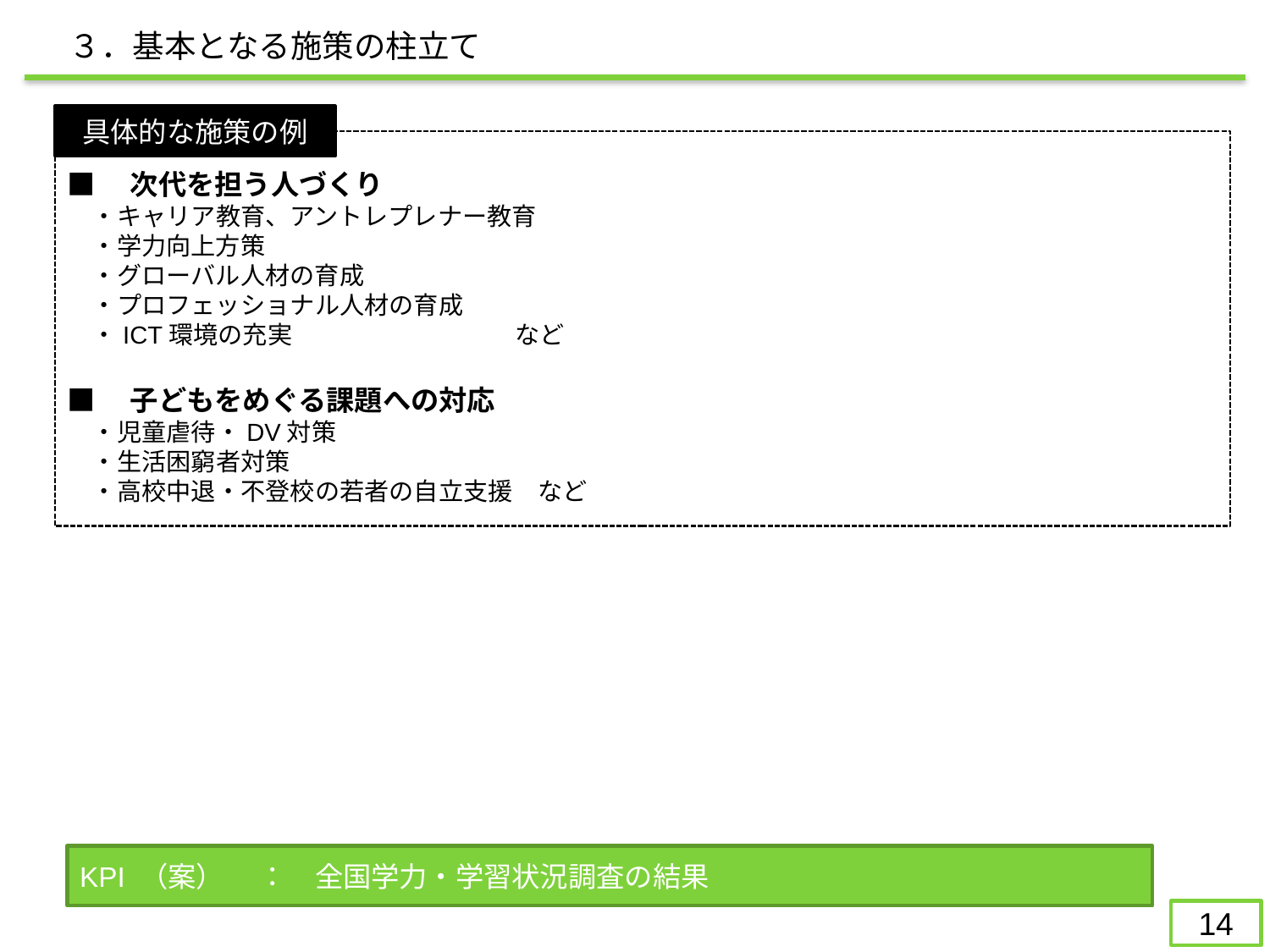

３．基本となる施策の柱立て
具体的な施策の例

■　次代を担う人づくり
　・キャリア教育、アントレプレナー教育
　・学力向上方策
　・グローバル人材の育成
　・プロフェッショナル人材の育成
　・ICT環境の充実　　　　　　　　　など

■　子どもをめぐる課題への対応
　・児童虐待・DV対策
　・生活困窮者対策
　・高校中退・不登校の若者の自立支援　など

KPI （案） 　：　全国学力・学習状況調査の結果
14